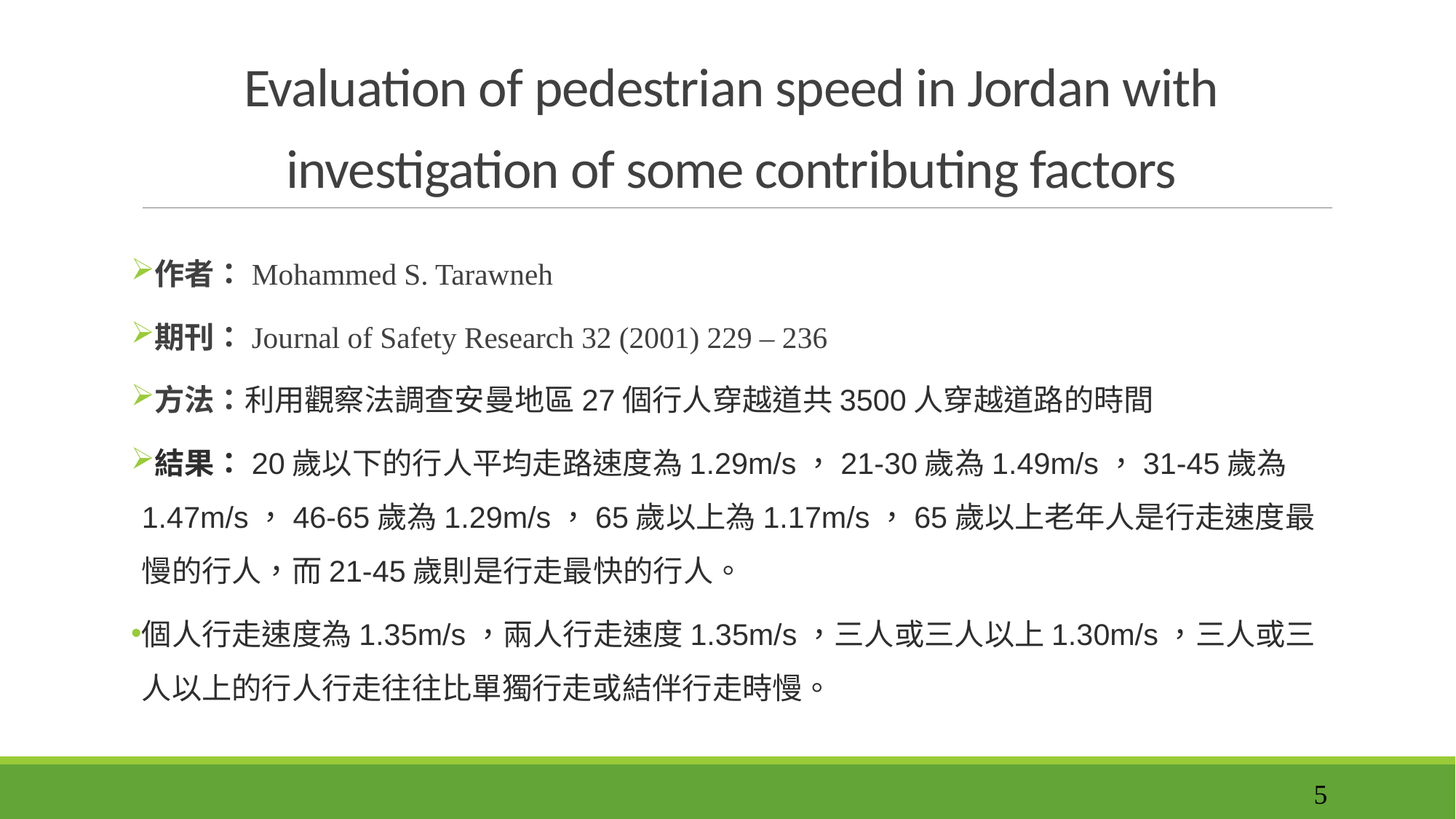

# Evaluation of pedestrian speed in Jordan with investigation of some contributing factors
作者：Mohammed S. Tarawneh
期刊：Journal of Safety Research 32 (2001) 229 – 236
方法：利用觀察法調查安曼地區27個行人穿越道共3500人穿越道路的時間
結果：20歲以下的行人平均走路速度為1.29m/s，21-30歲為1.49m/s，31-45歲為1.47m/s，46-65歲為1.29m/s，65歲以上為1.17m/s，65歲以上老年人是行走速度最慢的行人，而21-45歲則是行走最快的行人。
個人行走速度為1.35m/s，兩人行走速度1.35m/s，三人或三人以上1.30m/s，三人或三人以上的行人行走往往比單獨行走或結伴行走時慢。
5